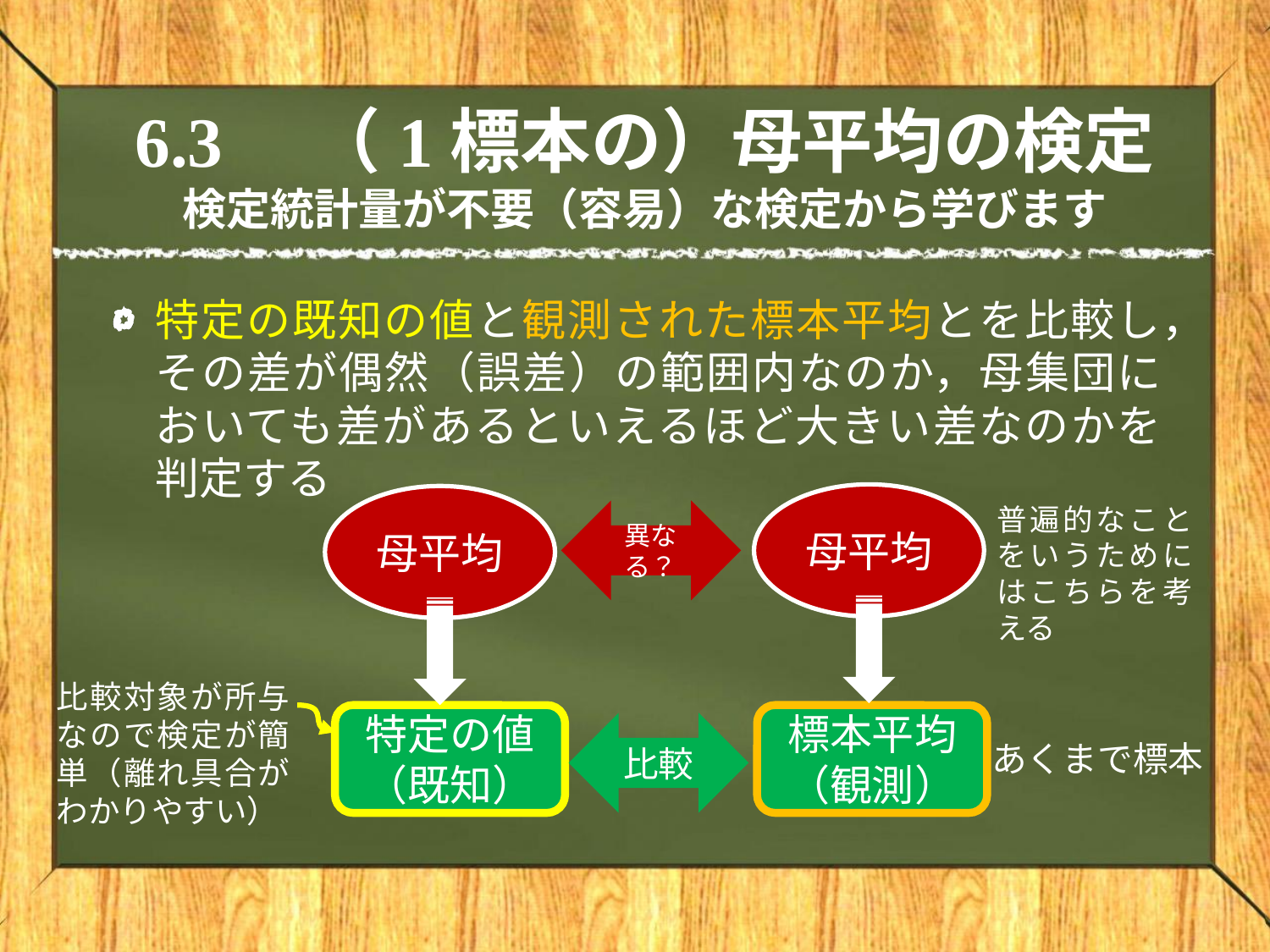

# 6.3　（1標本の）母平均の検定 検定統計量が不要（容易）な検定から学びます
特定の既知の値と観測された標本平均とを比較し，その差が偶然（誤差）の範囲内なのか，母集団においても差があるといえるほど大きい差なのかを判定する
母平均
母平均
普遍的なことをいうためにはこちらを考える
異なる？

比較対象が所与なので検定が簡単（離れ具合がわかりやすい）
特定の値（既知）
標本平均
（観測）
比較
あくまで標本